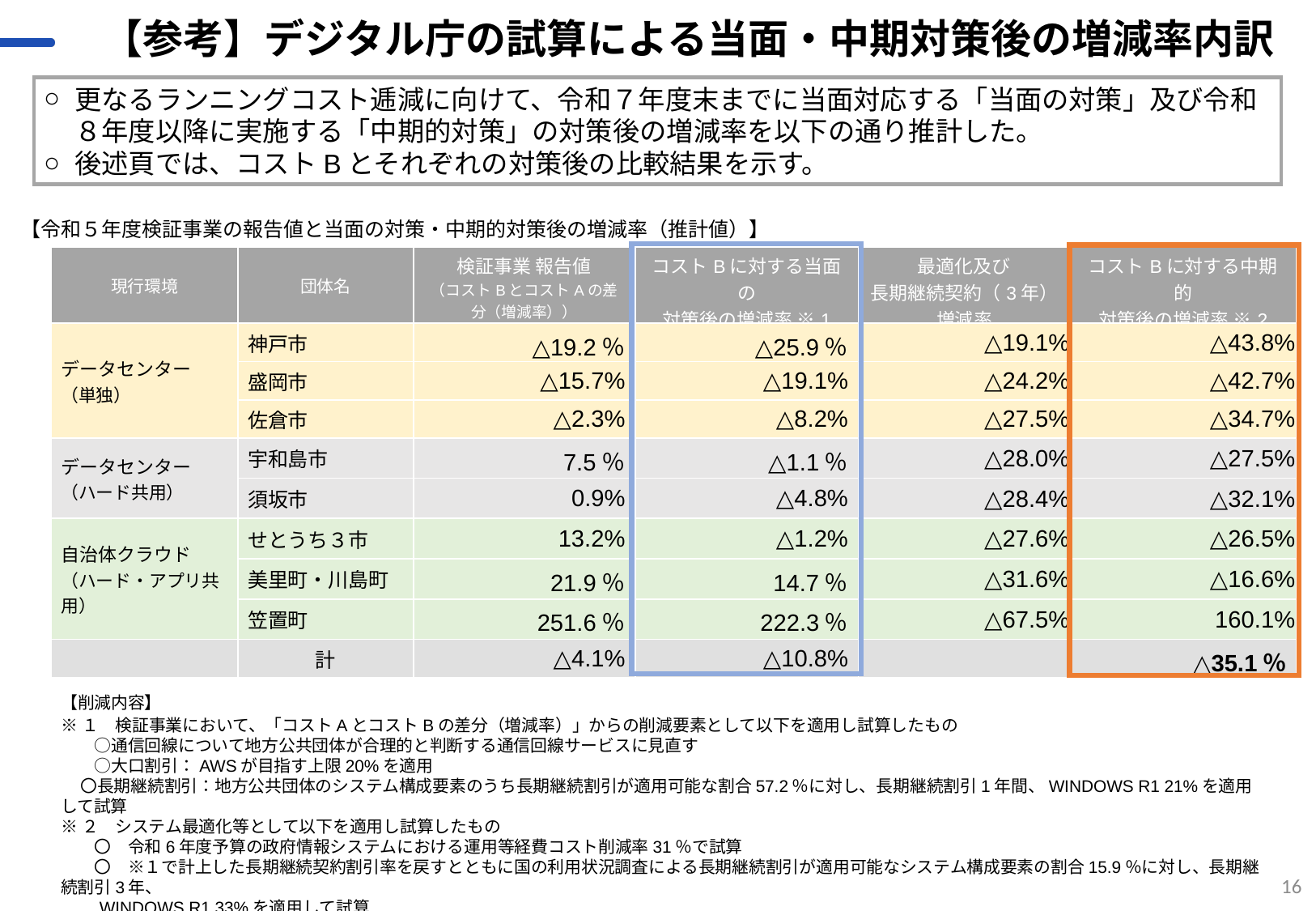

# 【参考】デジタル庁の試算による当面・中期対策後の増減率内訳
更なるランニングコスト逓減に向けて、令和７年度末までに当面対応する「当面の対策」及び令和８年度以降に実施する「中期的対策」の対策後の増減率を以下の通り推計した。
後述頁では、コストBとそれぞれの対策後の比較結果を示す。
【令和５年度検証事業の報告値と当面の対策・中期的対策後の増減率（推計値）】

| 現行環境 | 団体名 | 検証事業 報告値 （コストBとコストAの差分（増減率）） | コストBに対する当面の 対策後の増減率 ※1 | 最適化及び 長期継続契約（3年） 増減率 | コストBに対する中期的 対策後の増減率 ※2 |
| --- | --- | --- | --- | --- | --- |
| データセンター （単独） | 神戸市 | △19.2％ | △25.9％ | △19.1% | △43.8% |
|  | 盛岡市 | △15.7% | △19.1% | △24.2% | △42.7% |
|  | 佐倉市 | △2.3% | △8.2% | △27.5% | △34.7% |
| データセンター （ハード共用） | 宇和島市 | 7.5％ | △1.1％ | △28.0% | △27.5% |
|  | 須坂市 | 0.9% | △4.8% | △28.4% | △32.1% |
| 自治体クラウド （ハード・アプリ共用） | せとうち３市 | 13.2% | △1.2% | △27.6% | △26.5% |
|  | 美里町・川島町 | 21.9％ | 14.7％ | △31.6% | △16.6% |
|  | 笠置町 | 251.6％ | 222.3％ | △67.5% | 160.1% |
|  | 計 | △4.1% | △10.8% |  | △35.1％ |
【削減内容】
※１　検証事業において、「コストAとコストBの差分（増減率）」からの削減要素として以下を適用し試算したもの
　　○通信回線について地方公共団体が合理的と判断する通信回線サービスに見直す
　　○大口割引：AWSが目指す上限20%を適用
    〇長期継続割引：地方公共団体のシステム構成要素のうち長期継続割引が適用可能な割合57.2％に対し、長期継続割引1年間、WINDOWS R1 21%を適用して試算
※２　システム最適化等として以下を適用し試算したもの
　　〇　令和6年度予算の政府情報システムにおける運用等経費コスト削減率31％で試算
　　〇　※１で計上した長期継続契約割引率を戻すとともに国の利用状況調査による長期継続割引が適用可能なシステム構成要素の割合15.9％に対し、長期継続割引3年、
         WINDOWS R1 33%を適用して試算
　　〇　標準化に伴うパッケージ料金等の増については現存データがないため反映していない
16